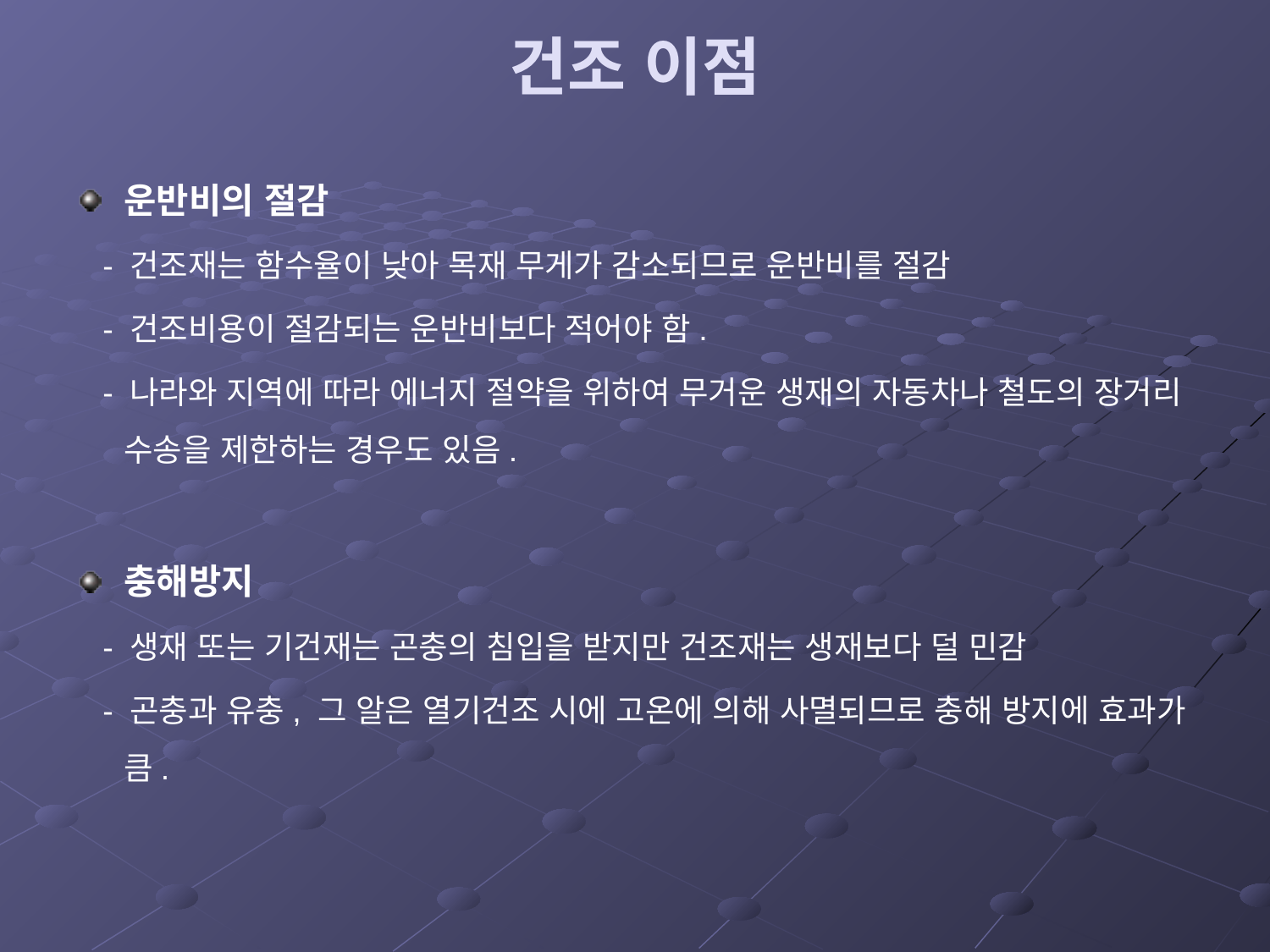

# 건조 이점
운반비의 절감
   - 건조재는 함수율이 낮아 목재 무게가 감소되므로 운반비를 절감
   - 건조비용이 절감되는 운반비보다 적어야 함.
   - 나라와 지역에 따라 에너지 절약을 위하여 무거운 생재의 자동차나 철도의 장거리 수송을 제한하는 경우도 있음.

충해방지
   - 생재 또는 기건재는 곤충의 침입을 받지만 건조재는 생재보다 덜 민감
   - 곤충과 유충, 그 알은 열기건조 시에 고온에 의해 사멸되므로 충해 방지에 효과가 큼.